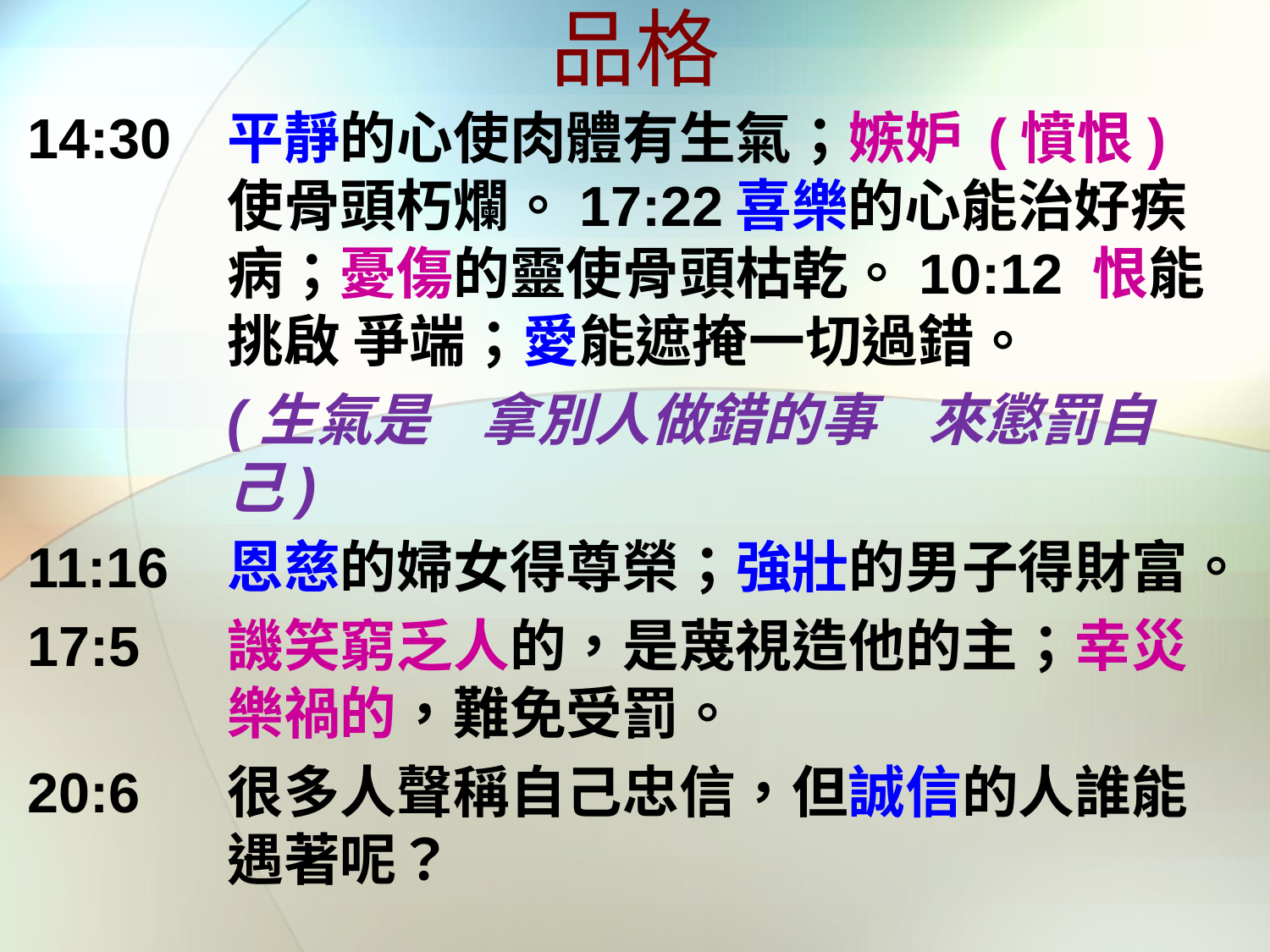

# 品格
14:30	平靜的心使肉體有生氣；嫉妒 (憤恨) 使骨頭朽爛。17:22	喜樂的心能治好疾病；憂傷的靈使骨頭枯乾。10:12 恨能挑啟 爭端；愛能遮掩一切過錯。
	(生氣是    拿別人做錯的事    來懲罰自己)
11:16	恩慈的婦女得尊榮；強壯的男子得財富。
17:5	譏笑窮乏人的，是蔑視造他的主；幸災樂禍的，難免受罰。
20:6	很多人聲稱自己忠信，但誠信的人誰能遇著呢？